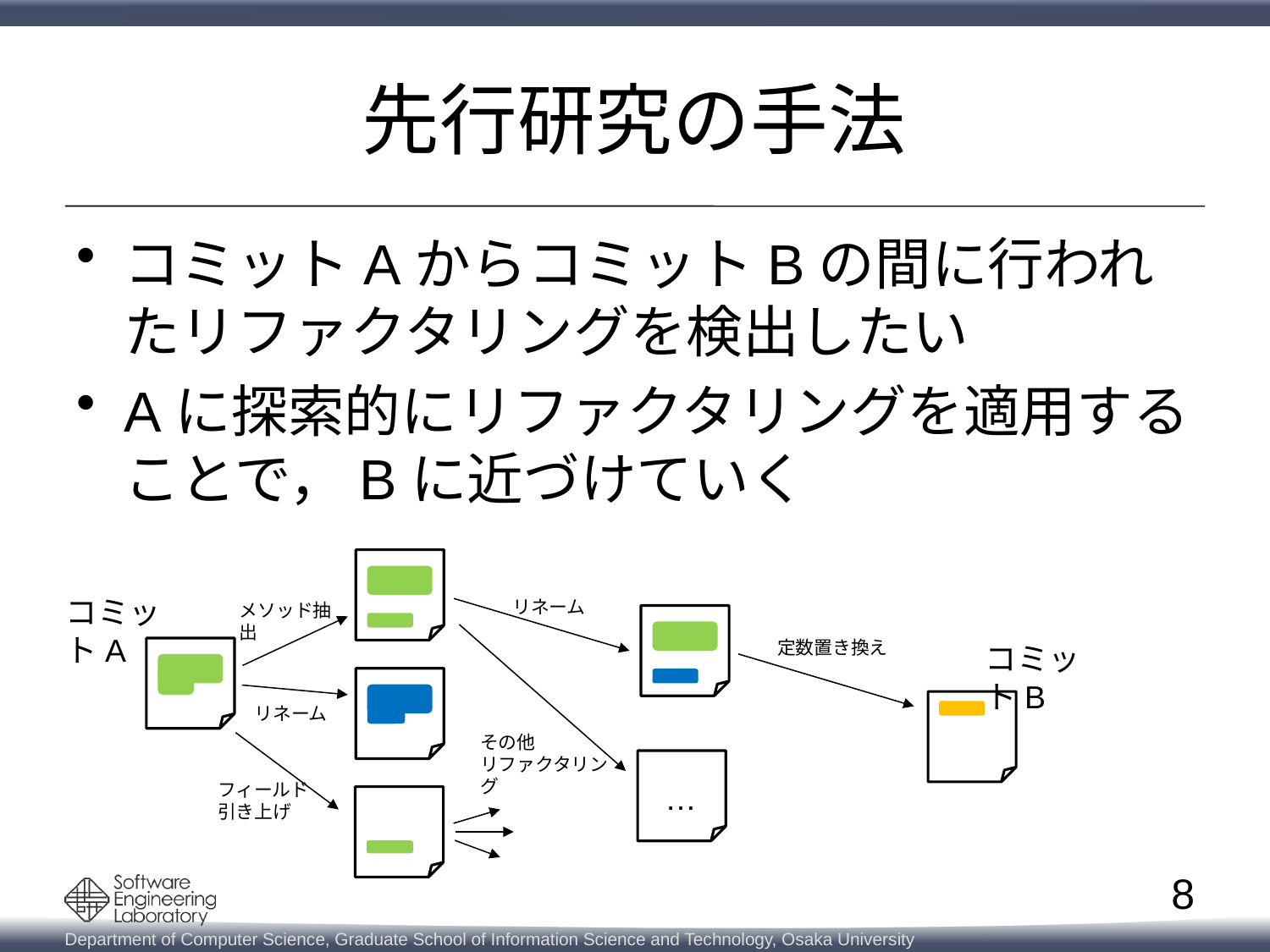

# 先行研究の手法
コミットAからコミットBの間に行われたリファクタリングを検出したい
Aに探索的にリファクタリングを適用することで，Bに近づけていく

コミットA
リネーム
メソッド抽出

定数置き換え
コミットB

リネーム

その他
リファクタリング

フィールド
引き上げ
…

8